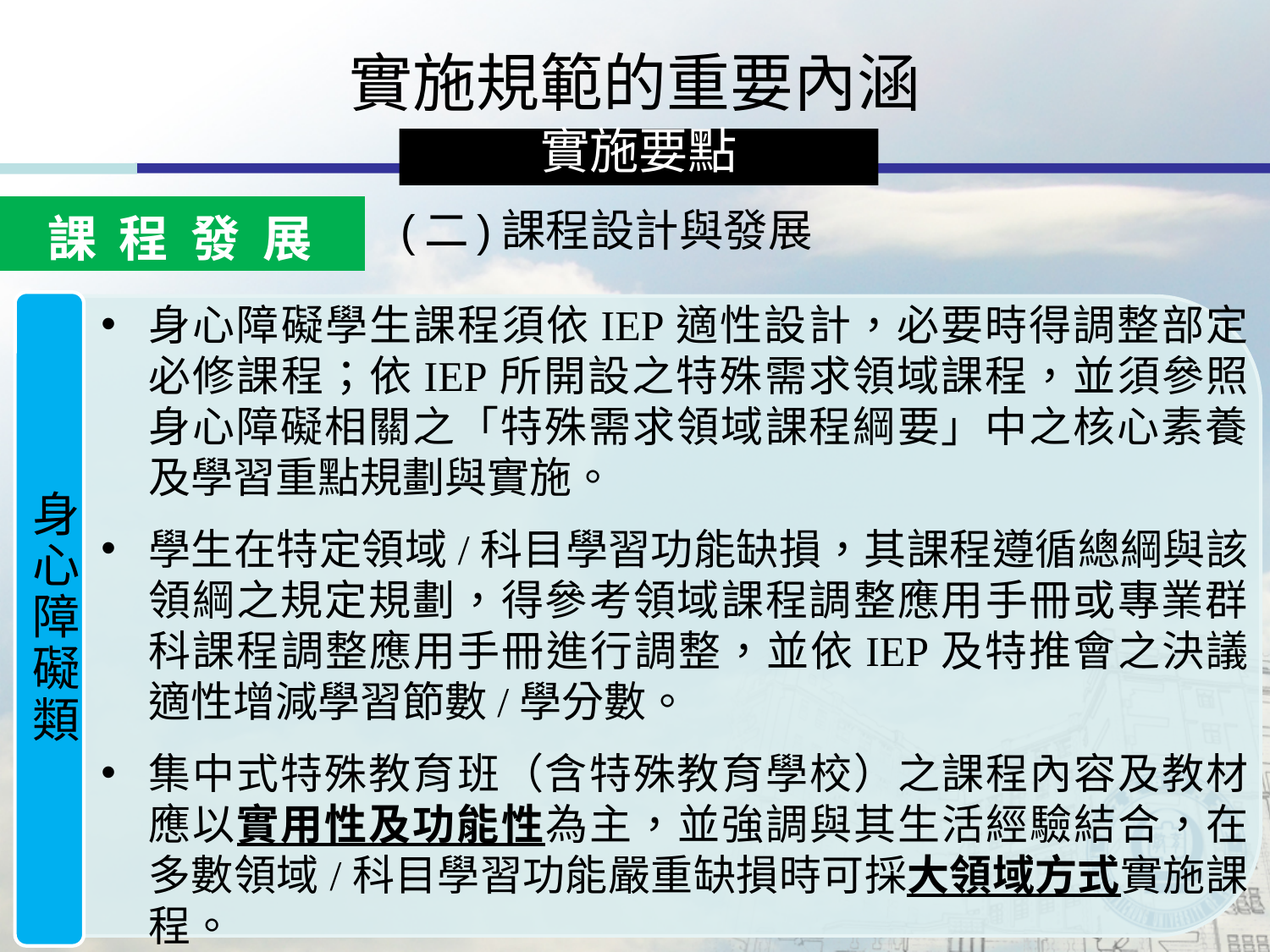

實施規範的重要內涵
實施要點

課  程  發  展
# (二)課程設計與發展

身心障礙類
身心障礙學生課程須依IEP適性設計，必要時得調整部定必修課程；依IEP所開設之特殊需求領域課程，並須參照身心障礙相關之「特殊需求領域課程綱要」中之核心素養及學習重點規劃與實施。
學生在特定領域/科目學習功能缺損，其課程遵循總綱與該領綱之規定規劃，得參考領域課程調整應用手冊或專業群科課程調整應用手冊進行調整，並依IEP及特推會之決議適性增減學習節數/學分數。
集中式特殊教育班（含特殊教育學校）之課程內容及教材應以實用性及功能性為主，並強調與其生活經驗結合，在多數領域/科目學習功能嚴重缺損時可採大領域方式實施課程。